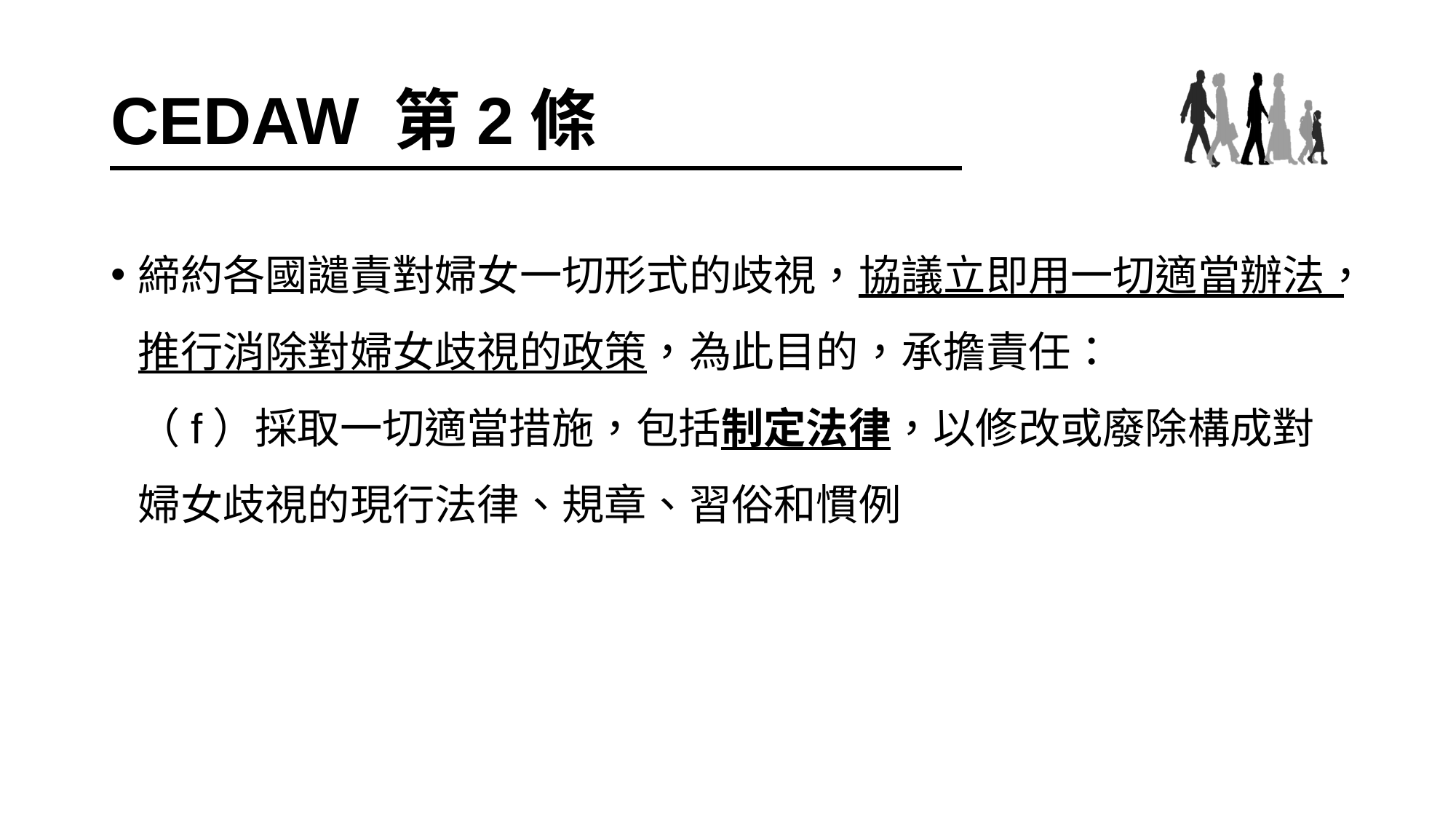

# CEDAW 第2條
締約各國譴責對婦女一切形式的歧視，協議立即用一切適當辦法，推行消除對婦女歧視的政策，為此目的，承擔責任：
（f）採取一切適當措施，包括制定法律，以修改或廢除構成對婦女歧視的現行法律、規章、習俗和慣例